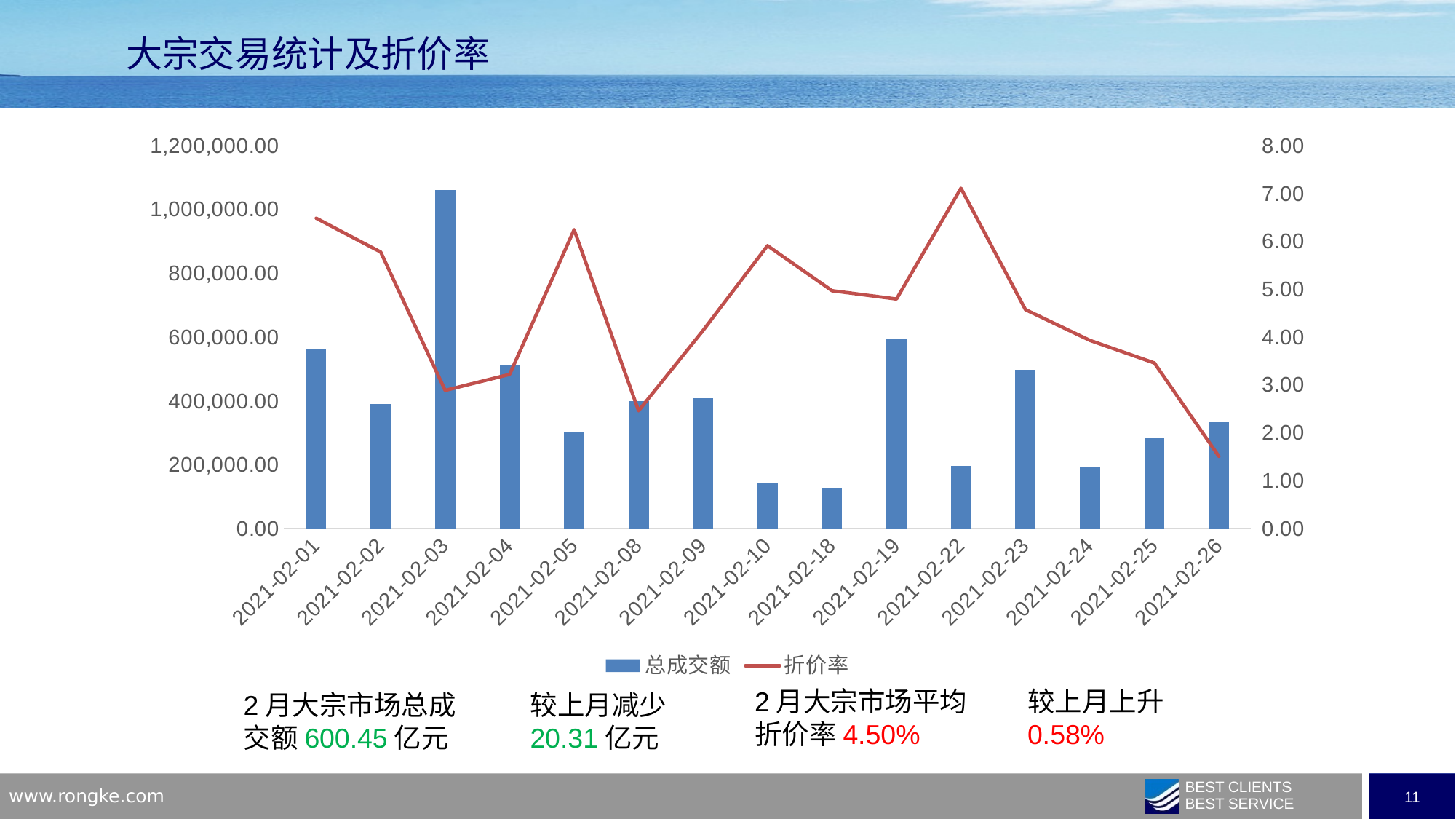

大宗交易统计及折价率

### Chart

| Category | 总成交额 | 折价率 |
|---|---|---|
| 2021-02-01 | 563845.29 | 6.48548753462309 |
| 2021-02-02 | 389536.65000000014 | 5.779470878008139 |
| 2021-02-03 | 1061673.6800000002 | 2.8874682394180393 |
| 2021-02-04 | 513019.45 | 3.2222137438754337 |
| 2021-02-05 | 300679.46 | 6.246033934849859 |
| 2021-02-08 | 400219.04999999993 | 2.4607330586847103 |
| 2021-02-09 | 407597.93999999994 | 4.140496871299402 |
| 2021-02-10 | 143866.32000000004 | 5.912020232810713 |
| 2021-02-18 | 126274.62999999999 | 4.971029943189363 |
| 2021-02-19 | 594723.94 | 4.796932827404104 |
| 2021-02-22 | 195901.02 | 7.111439757926457 |
| 2021-02-23 | 496581.62000000005 | 4.575771198795606 |
| 2021-02-24 | 191454.38999999996 | 3.933007256061366 |
| 2021-02-25 | 284585.51000000007 | 3.4605389891635503 |
| 2021-02-26 | 334576.78 | 1.5088306462700454 |
较上月上升0.58%
2月大宗市场平均折价率4.50%
2月大宗市场总成交额600.45亿元
较上月减少
20.31亿元